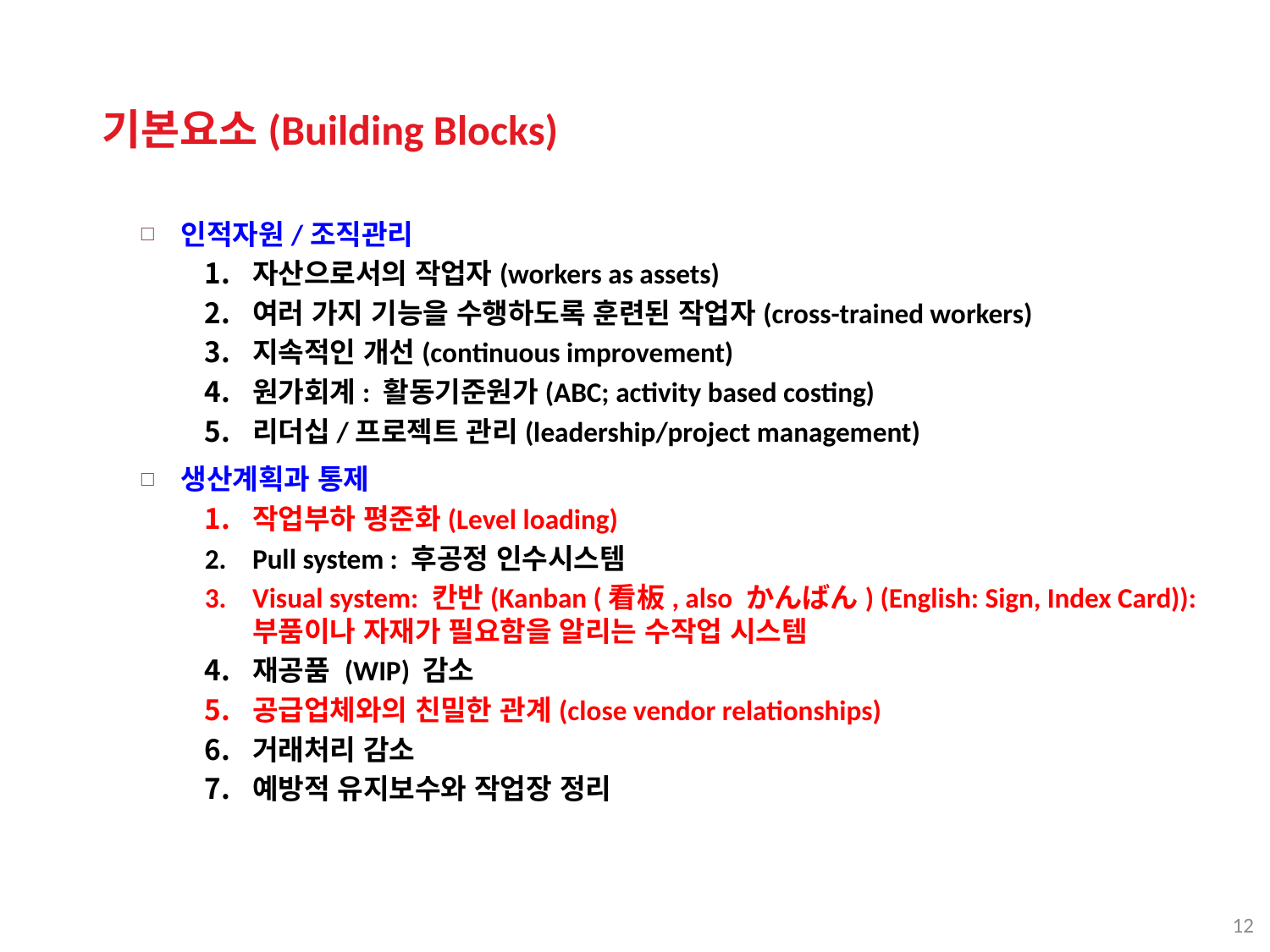

기본요소(Building Blocks)
인적자원/조직관리
자산으로서의 작업자(workers as assets)
여러 가지 기능을 수행하도록 훈련된 작업자(cross-trained workers)
지속적인 개선(continuous improvement)
원가회계: 활동기준원가(ABC; activity based costing)
리더십/프로젝트 관리(leadership/project management)
생산계획과 통제
작업부하 평준화(Level loading)
Pull system : 후공정 인수시스템
Visual system: 칸반(Kanban (看板, also かんばん) (English: Sign, Index Card)): 부품이나 자재가 필요함을 알리는 수작업 시스템
재공품 (WIP) 감소
공급업체와의 친밀한 관계(close vendor relationships)
거래처리 감소
예방적 유지보수와 작업장 정리
12